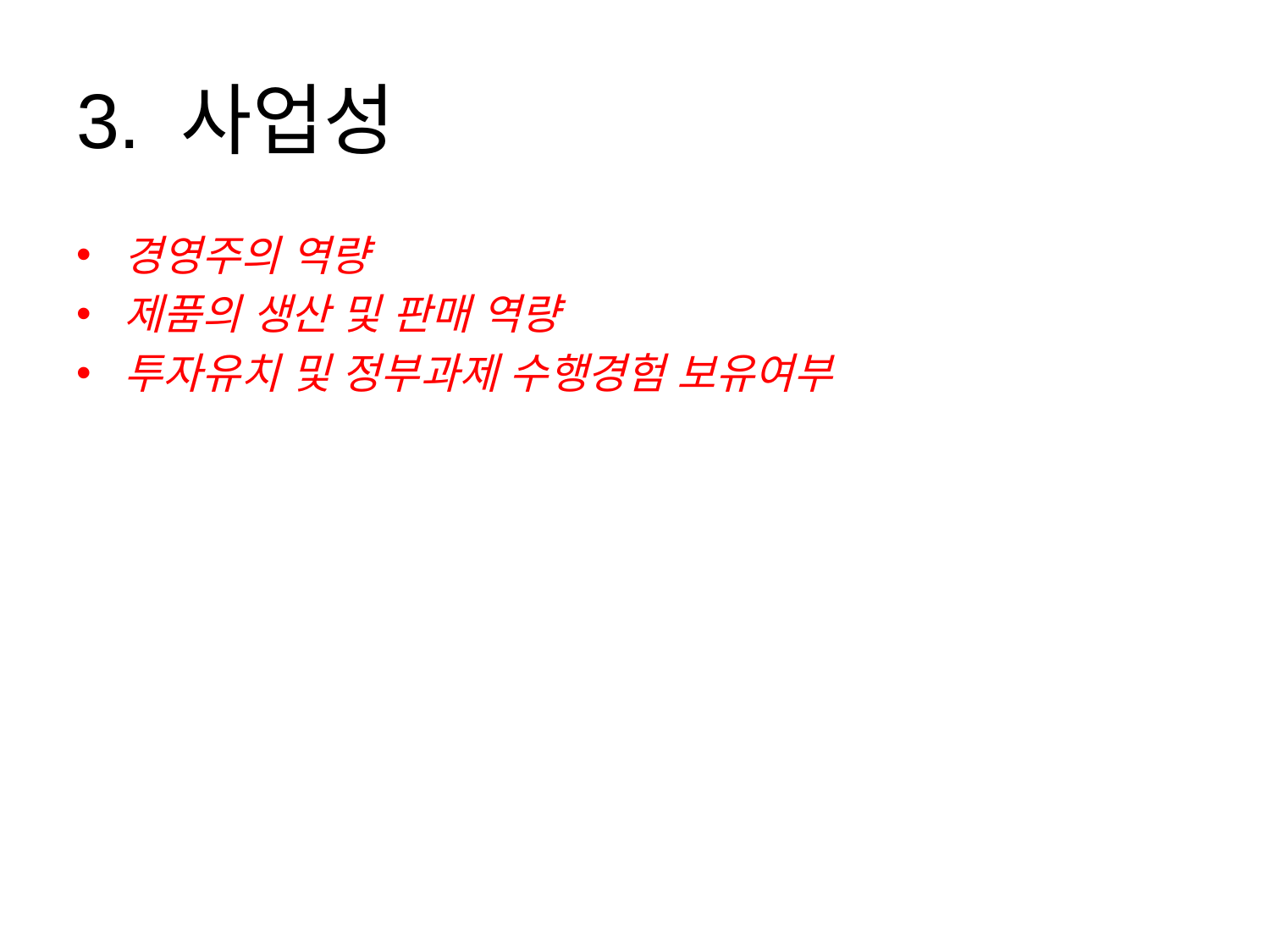

# 3. 사업성
경영주의 역량
제품의 생산 및 판매 역량
투자유치 및 정부과제 수행경험 보유여부